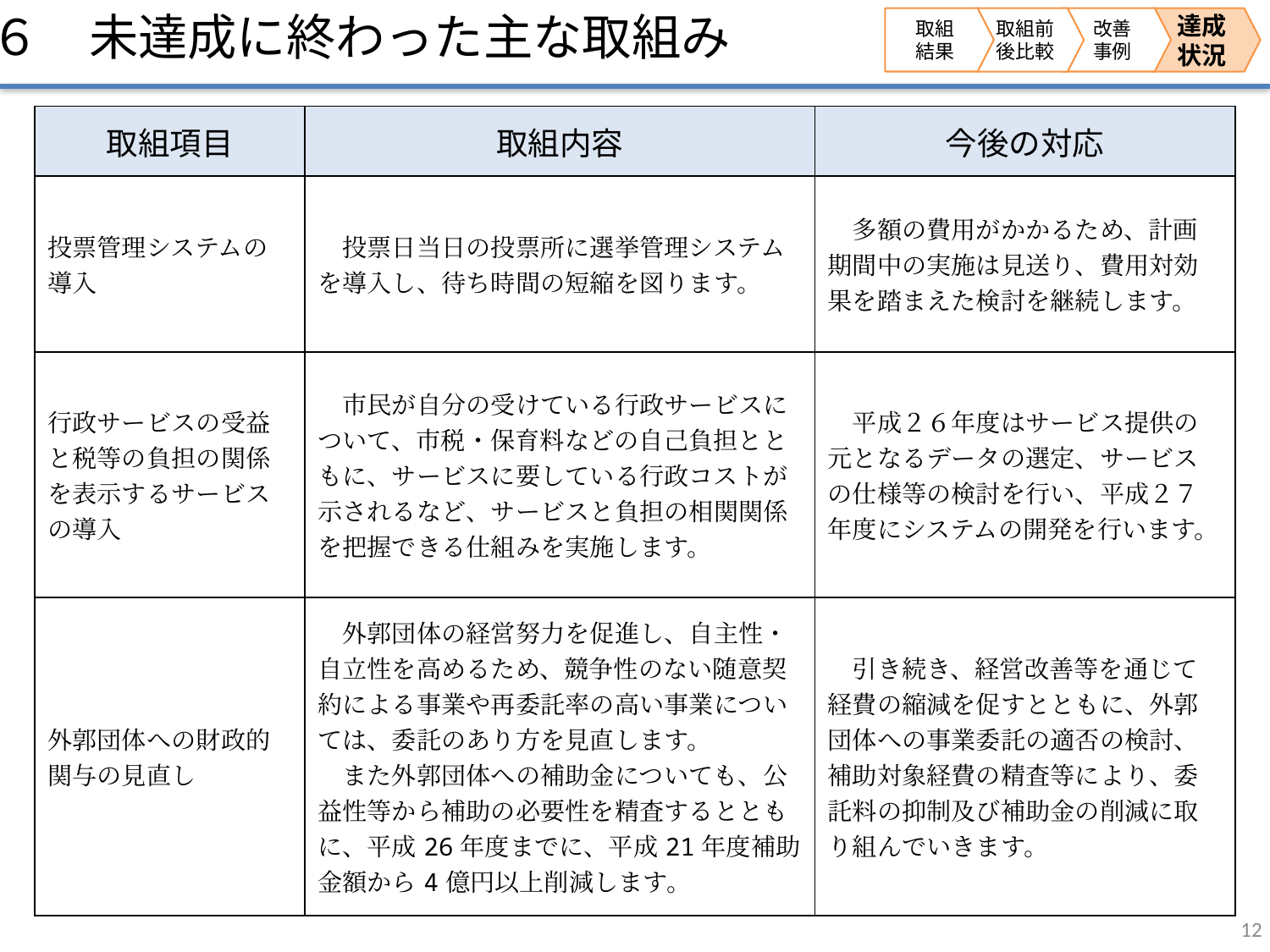

６　未達成に終わった主な取組み
取組
結果
改善
事例
取組前後比較
達成
状況
| 取組項目 | 取組内容 | 今後の対応 |
| --- | --- | --- |
| 投票管理システムの導入 | 投票日当日の投票所に選挙管理システムを導入し、待ち時間の短縮を図ります。 | 多額の費用がかかるため、計画期間中の実施は見送り、費用対効果を踏まえた検討を継続します。 |
| 行政サービスの受益と税等の負担の関係を表示するサービスの導入 | 市民が自分の受けている行政サービスについて、市税・保育料などの自己負担とともに、サービスに要している行政コストが示されるなど、サービスと負担の相関関係を把握できる仕組みを実施します。 | 平成２６年度はサービス提供の元となるデータの選定、サービスの仕様等の検討を行い、平成２７年度にシステムの開発を行います。 |
| 外郭団体への財政的関与の見直し | 外郭団体の経営努力を促進し、自主性・自立性を高めるため、競争性のない随意契約による事業や再委託率の高い事業については、委託のあり方を見直します。 　また外郭団体への補助金についても、公益性等から補助の必要性を精査するとともに、平成26年度までに、平成21年度補助金額から4億円以上削減します。 | 引き続き、経営改善等を通じて経費の縮減を促すとともに、外郭団体への事業委託の適否の検討、補助対象経費の精査等により、委託料の抑制及び補助金の削減に取り組んでいきます。 |
12